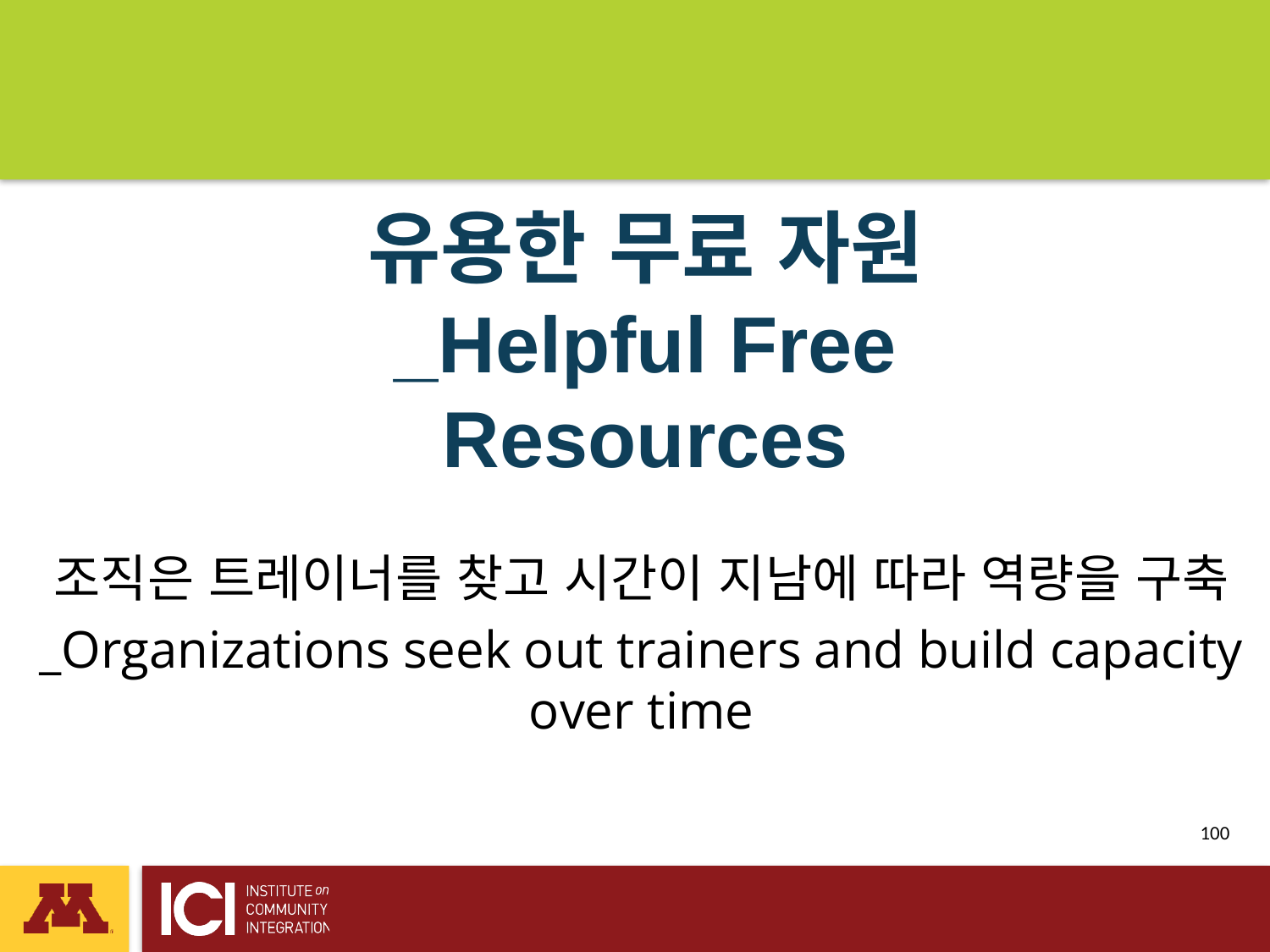

# 유용한 무료 자원 _Helpful Free Resources
조직은 트레이너를 찾고 시간이 지남에 따라 역량을 구축
_Organizations seek out trainers and build capacity over time
                                                                                                                                                                                                                                                                     100